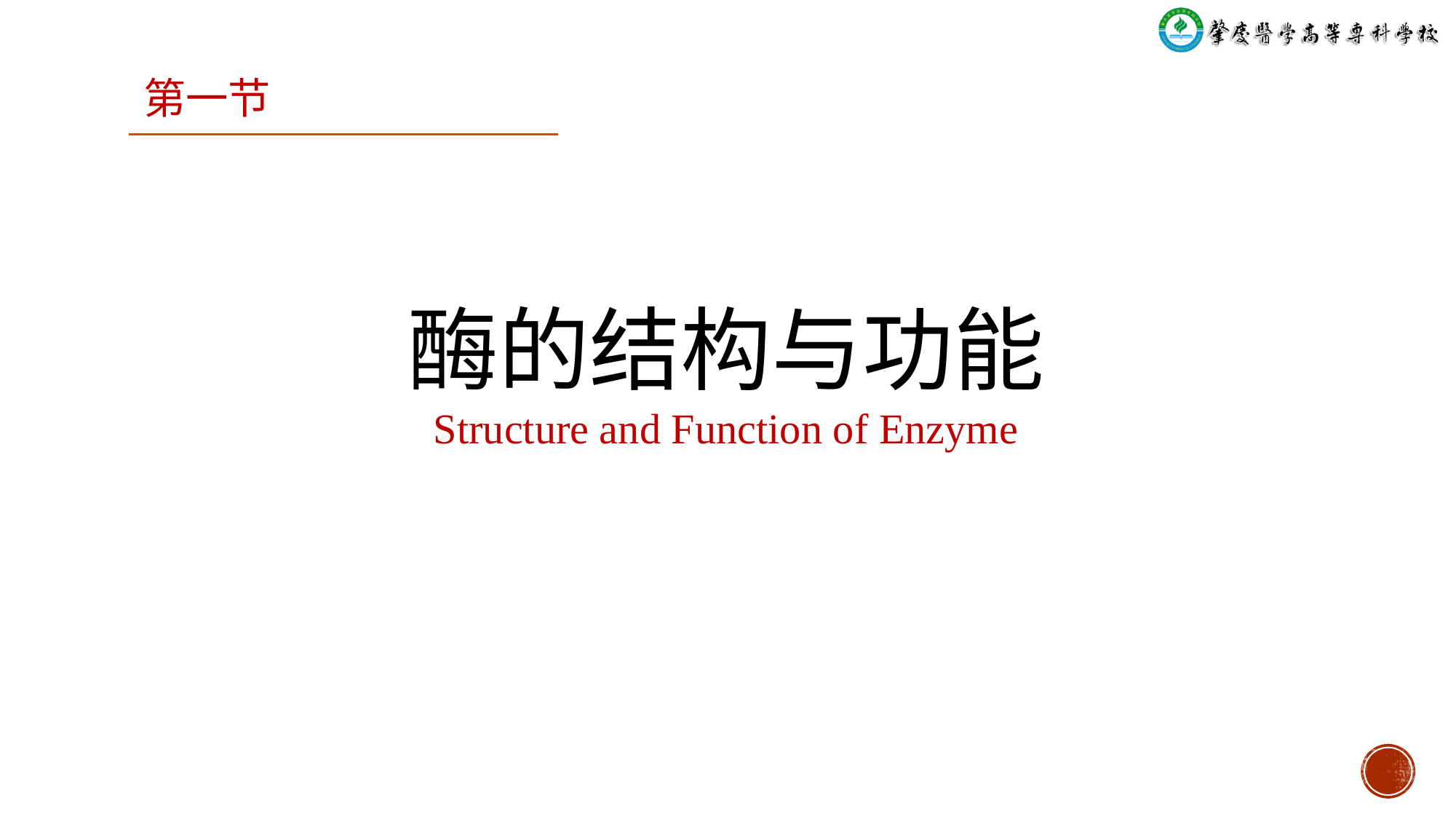

第一节
酶的结构与功能
Structure and Function of Enzyme